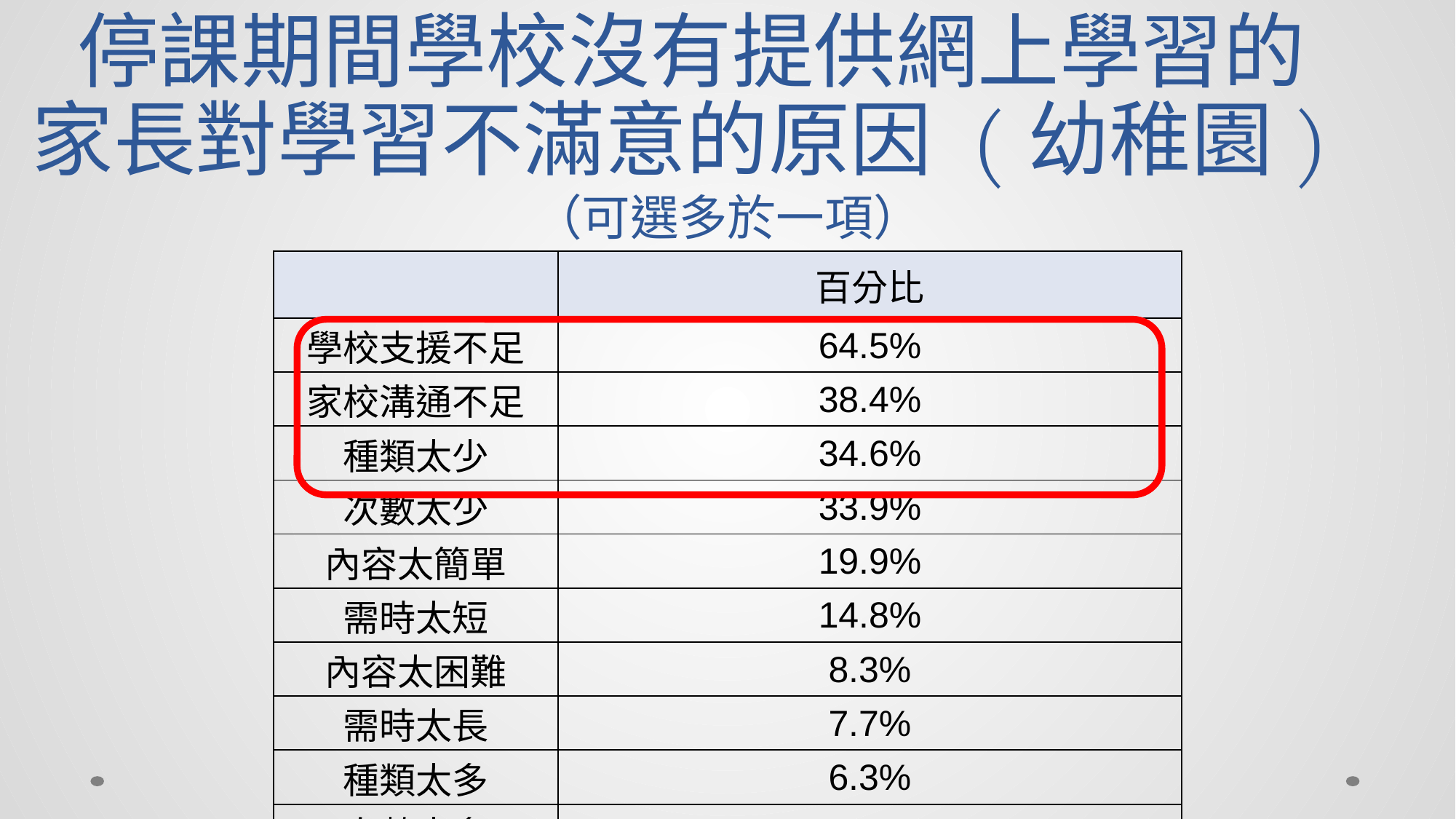

# 停課期間學校沒有提供網上學習的 家長對學習不滿意的原因 (幼稚園)
（可選多於一項）

|  | 百分比 |
| --- | --- |
| 學校支援不足 | 64.5% |
| 家校溝通不足 | 38.4% |
| 種類太少 | 34.6% |
| 次數太少 | 33.9% |
| 內容太簡單 | 19.9% |
| 需時太短 | 14.8% |
| 內容太困難 | 8.3% |
| 需時太長 | 7.7% |
| 種類太多 | 6.3% |
| 次數太多 | 5.7% |